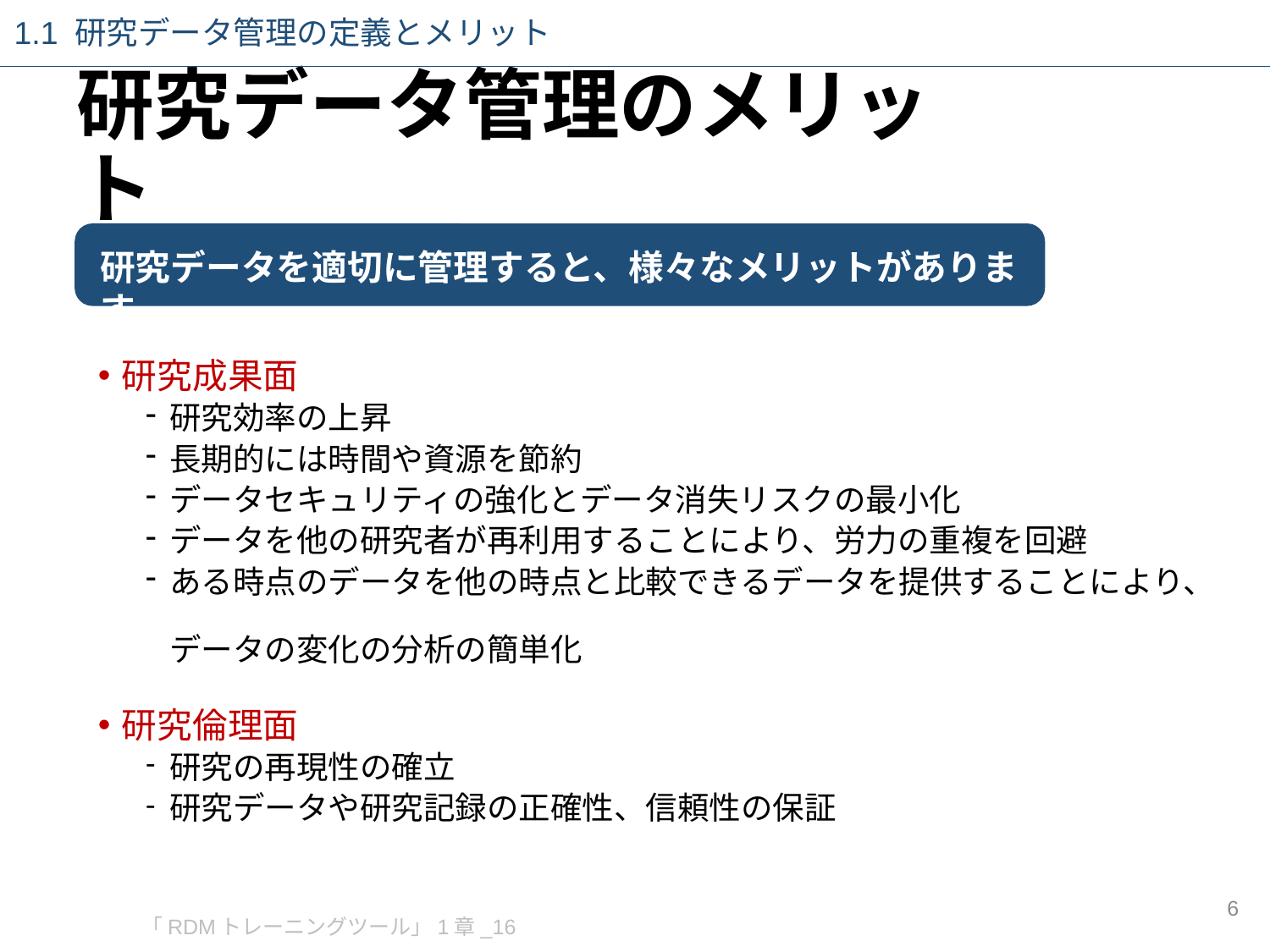

1.1 研究データ管理の定義とメリット
# 研究データ管理のメリット

研究データを適切に管理すると、様々なメリットがあります。
研究成果面
研究効率の上昇
長期的には時間や資源を節約
データセキュリティの強化とデータ消失リスクの最小化
データを他の研究者が再利用することにより、労力の重複を回避
ある時点のデータを他の時点と比較できるデータを提供することにより、
データの変化の分析の簡単化
研究倫理面
研究の再現性の確立
研究データや研究記録の正確性、信頼性の保証
「RDMトレーニングツール」1章_16